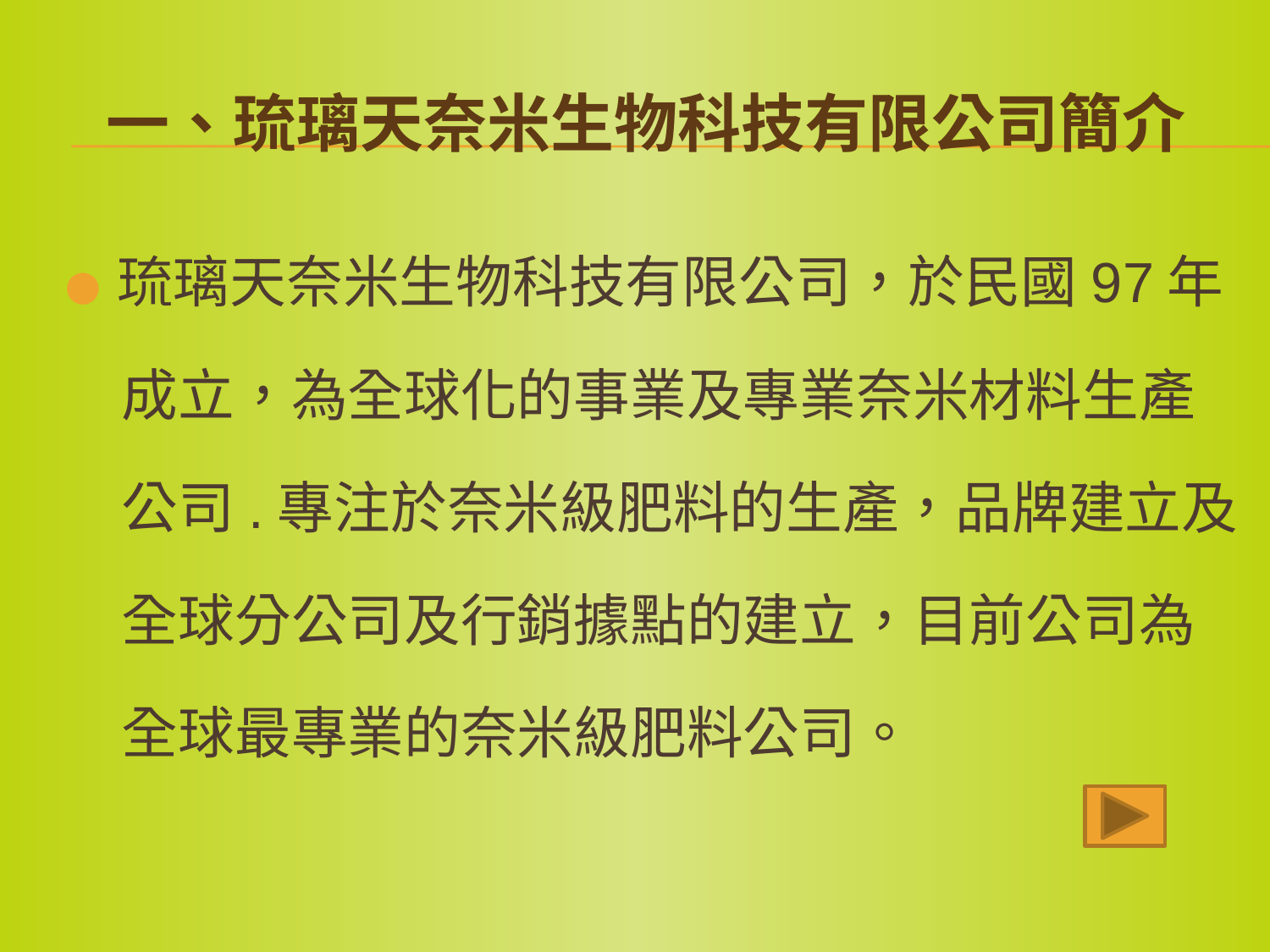

# 一、琉璃天奈米生物科技有限公司簡介
 ● 琉璃天奈米生物科技有限公司，於民國97年
    成立，為全球化的事業及專業奈米材料生產
    公司.專注於奈米級肥料的生產，品牌建立及
    全球分公司及行銷據點的建立，目前公司為
    全球最專業的奈米級肥料公司。